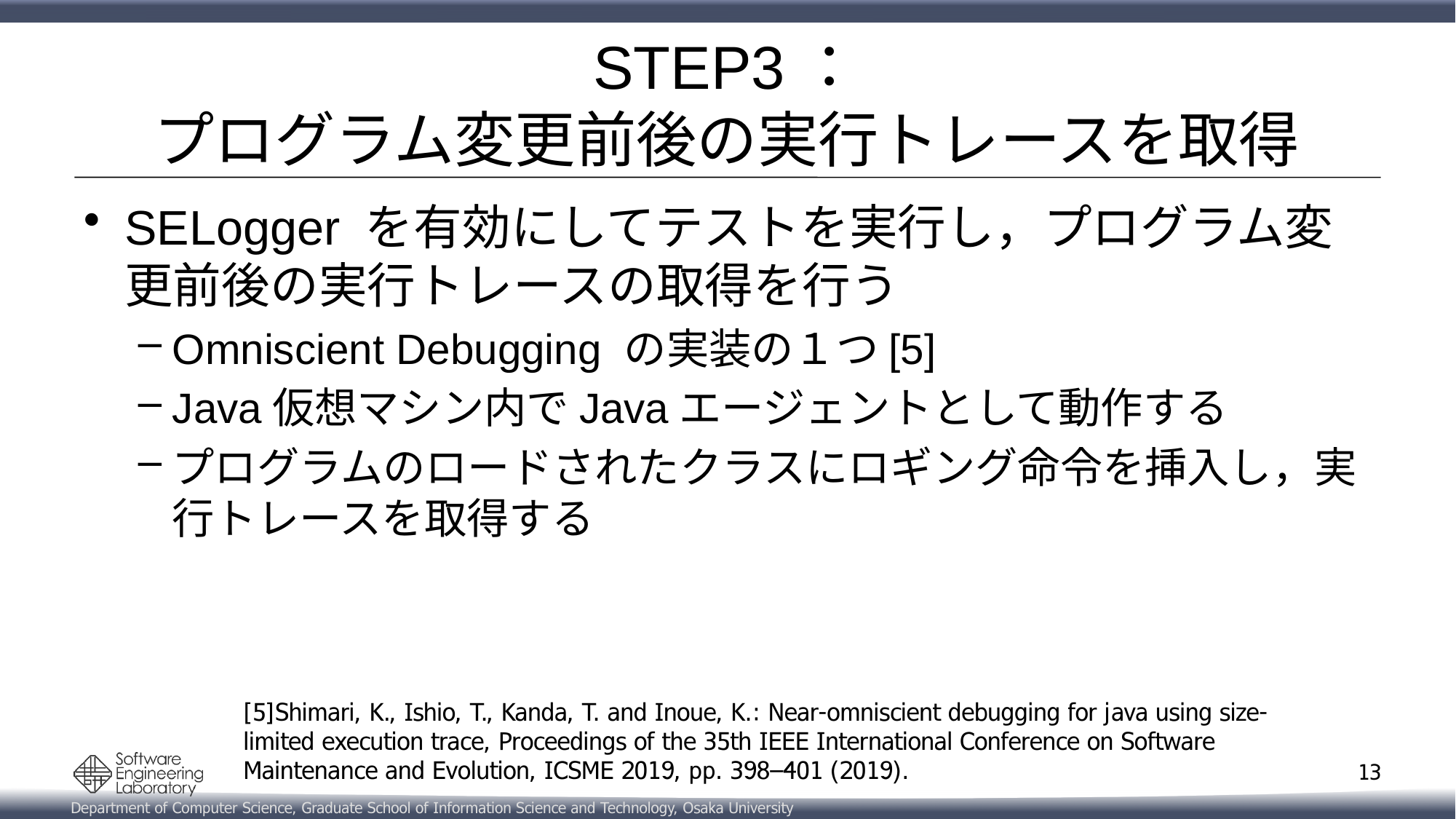

# STEP3： プログラム変更前後の実行トレースを取得
SELogger を有効にしてテストを実行し，プログラム変更前後の実行トレースの取得を行う
Omniscient Debugging の実装の１つ[5]
Java仮想マシン内でJavaエージェントとして動作する
プログラムのロードされたクラスにロギング命令を挿入し，実行トレースを取得する

[5]Shimari, K., Ishio, T., Kanda, T. and Inoue, K.: Near-omniscient debugging for java using size-limited execution trace, Proceedings of the 35th IEEE International Conference on Software Maintenance and Evolution, ICSME 2019, pp. 398–401 (2019).

13